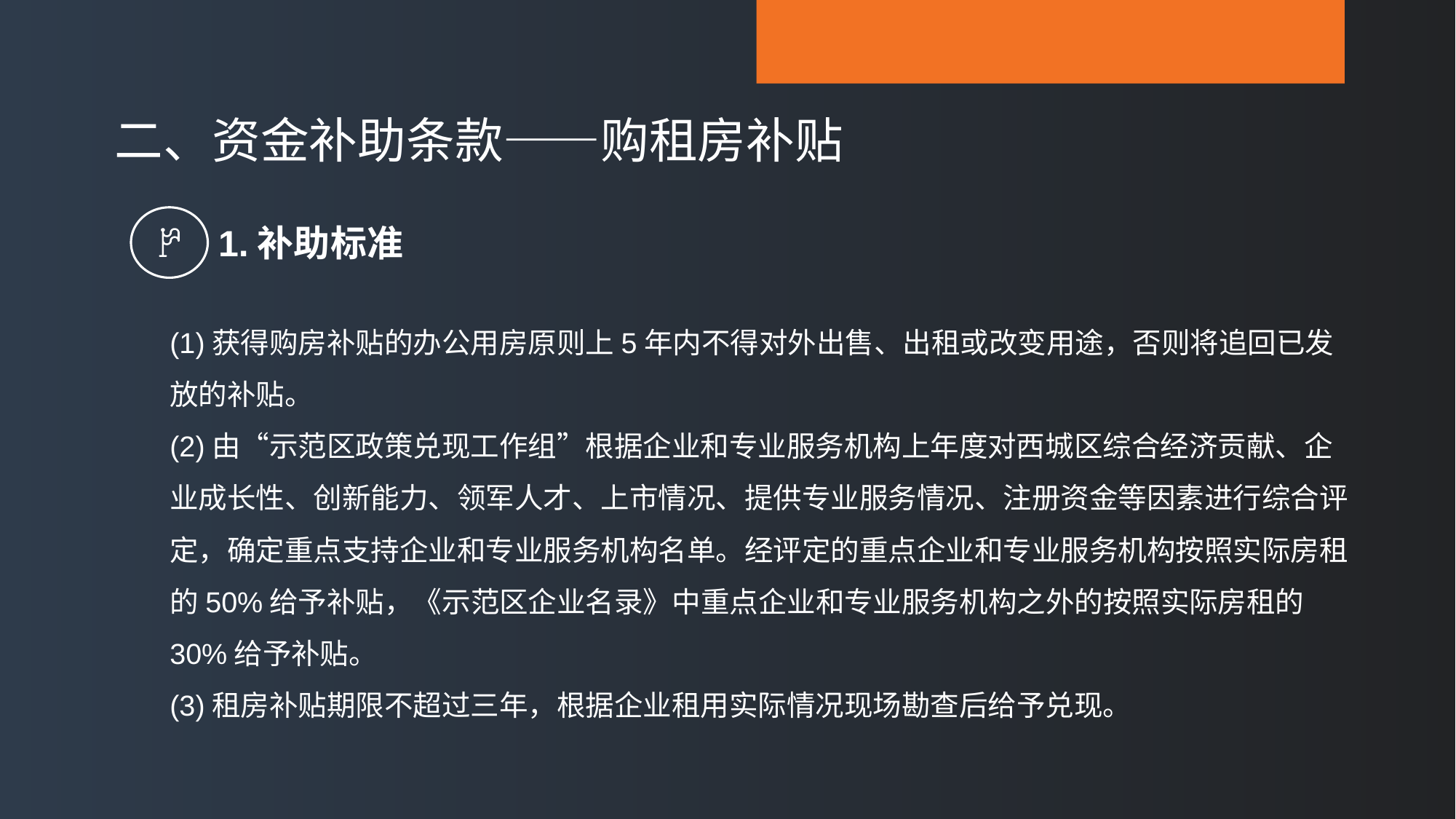

二、资金补助条款——购租房补贴

1.补助标准

(1)获得购房补贴的办公用房原则上5年内不得对外出售、出租或改变用途，否则将追回已发放的补贴。
(2)由“示范区政策兑现工作组”根据企业和专业服务机构上年度对西城区综合经济贡献、企业成长性、创新能力、领军人才、上市情况、提供专业服务情况、注册资金等因素进行综合评定，确定重点支持企业和专业服务机构名单。经评定的重点企业和专业服务机构按照实际房租的50%给予补贴，《示范区企业名录》中重点企业和专业服务机构之外的按照实际房租的30%给予补贴。
(3)租房补贴期限不超过三年，根据企业租用实际情况现场勘查后给予兑现。